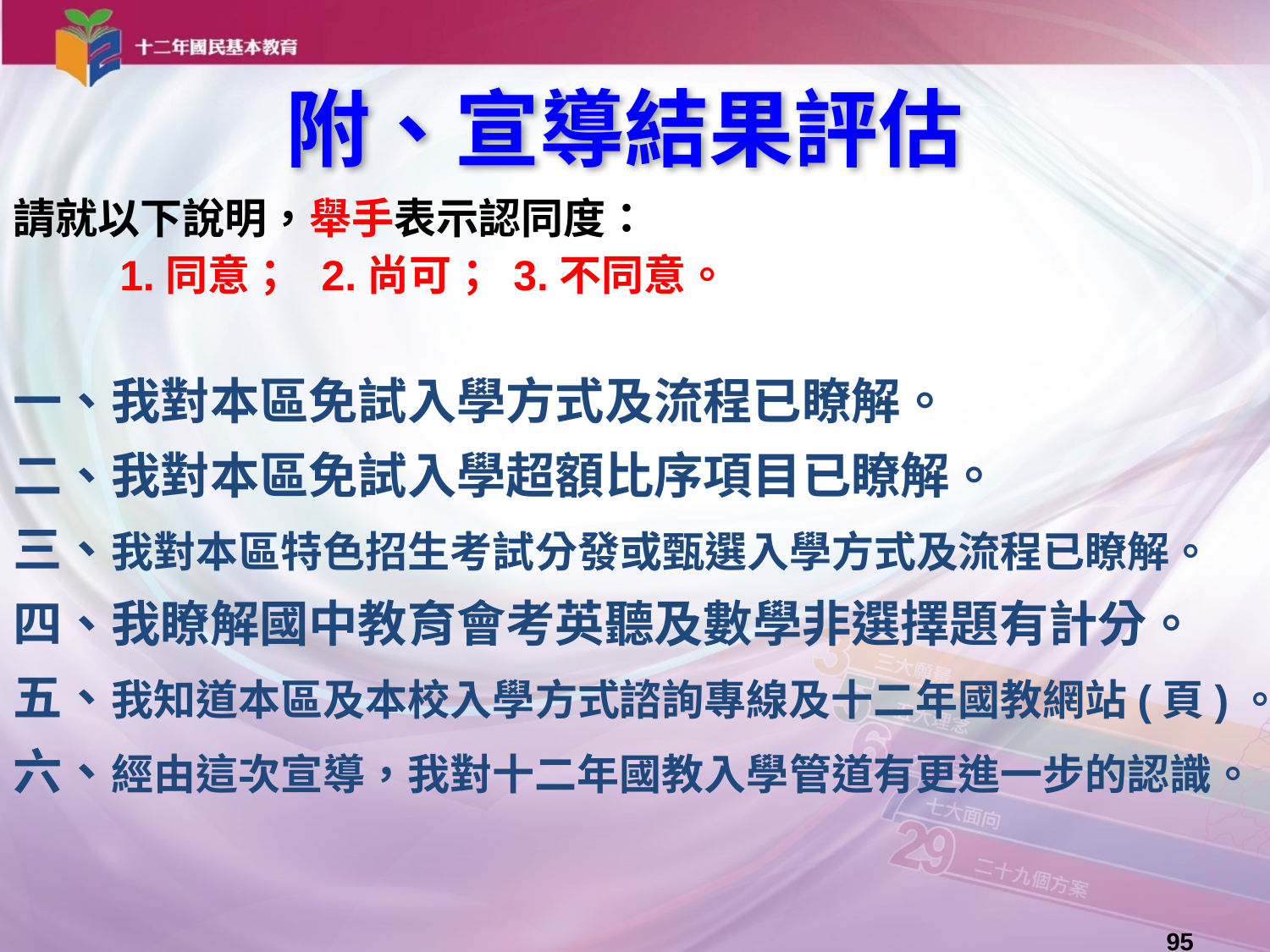

請就以下說明，舉手表示認同度：
         1.同意；  2.尚可； 3.不同意。

一、我對本區免試入學方式及流程已瞭解。
二、我對本區免試入學超額比序項目已瞭解。
三、我對本區特色招生考試分發或甄選入學方式及流程已瞭解。
四、我瞭解國中教育會考英聽及數學非選擇題有計分。
五、我知道本區及本校入學方式諮詢專線及十二年國教網站(頁)。
六、經由這次宣導，我對十二年國教入學管道有更進一步的認識。
# 附、宣導結果評估
95